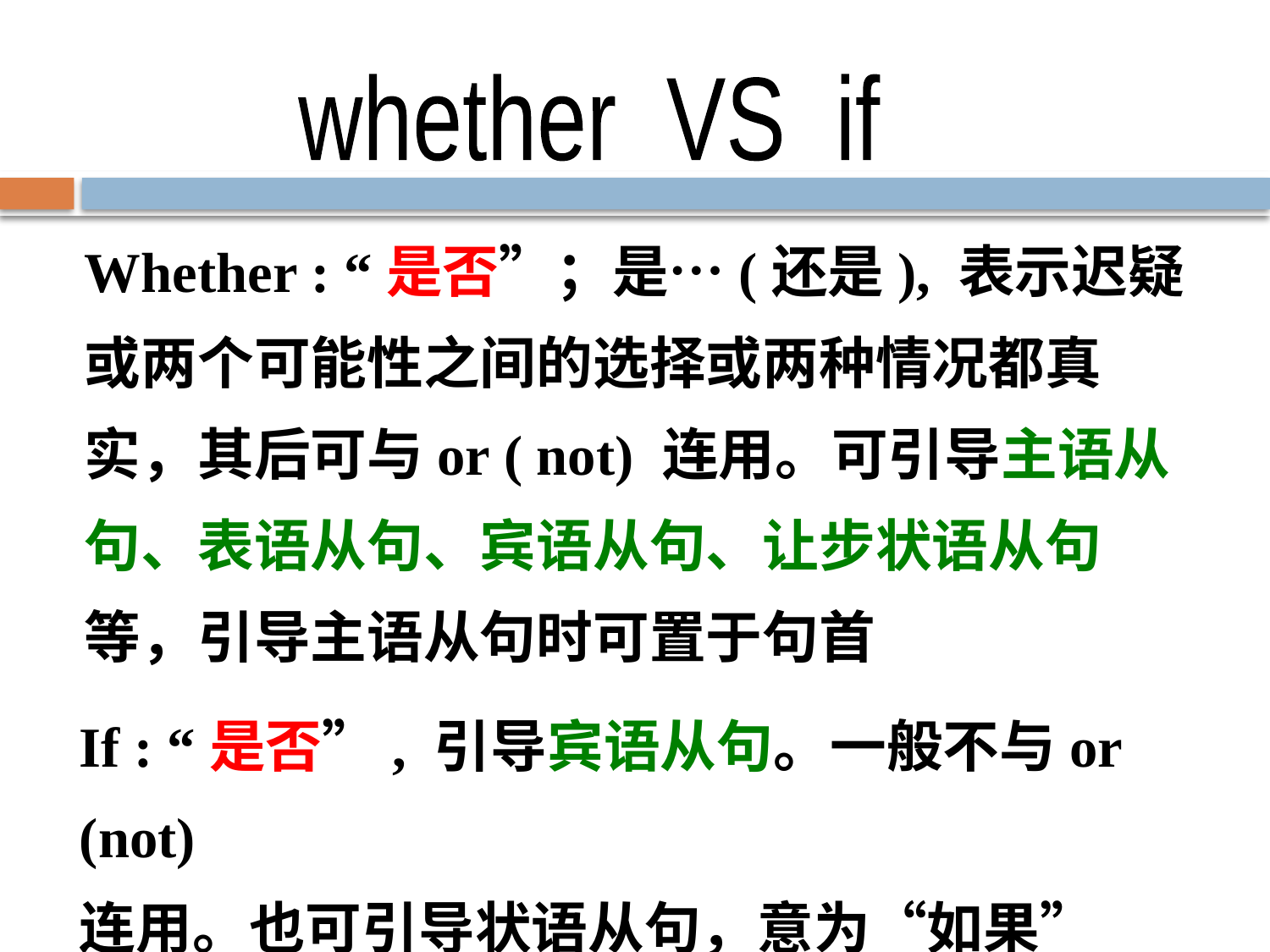

whether  VS  if
Whether : “是否”；是…(还是), 表示迟疑或两个可能性之间的选择或两种情况都真实，其后可与or ( not) 连用。可引导主语从句、表语从句、宾语从句、让步状语从句等，引导主语从句时可置于句首
If : “是否”, 引导宾语从句。一般不与or (not)
连用。也可引导状语从句，意为“如果”